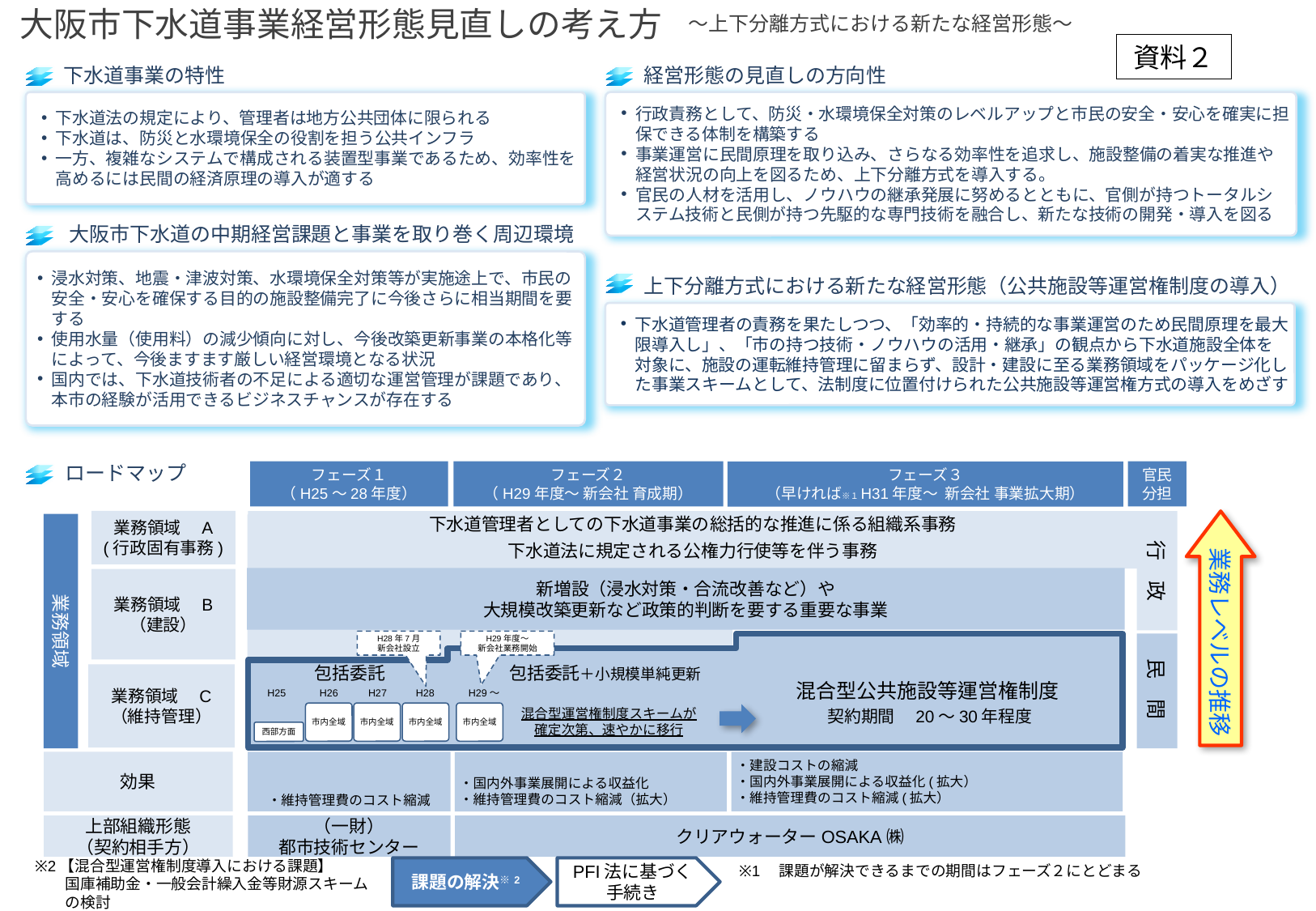

大阪市下水道事業経営形態見直しの考え方
～上下分離方式における新たな経営形態～
資料２
下水道事業の特性
経営形態の見直しの方向性

行政責務として、防災・水環境保全対策のレベルアップと市民の安全・安心を確実に担保できる体制を構築する
事業運営に民間原理を取り込み、さらなる効率性を追求し、施設整備の着実な推進や経営状況の向上を図るため、上下分離方式を導入する。
官民の人材を活用し、ノウハウの継承発展に努めるとともに、官側が持つトータルシステム技術と民側が持つ先駆的な専門技術を融合し、新たな技術の開発・導入を図る
下水道法の規定により、管理者は地方公共団体に限られる
下水道は、防災と水環境保全の役割を担う公共インフラ
一方、複雑なシステムで構成される装置型事業であるため、効率性を高めるには民間の経済原理の導入が適する
大阪市下水道の中期経営課題と事業を取り巻く周辺環境

浸水対策、地震・津波対策、水環境保全対策等が実施途上で、市民の安全・安心を確保する目的の施設整備完了に今後さらに相当期間を要する
使用水量（使用料）の減少傾向に対し、今後改築更新事業の本格化等によって、今後ますます厳しい経営環境となる状況
国内では、下水道技術者の不足による適切な運営管理が課題であり、本市の経験が活用できるビジネスチャンスが存在する
上下分離方式における新たな経営形態（公共施設等運営権制度の導入）

下水道管理者の責務を果たしつつ、「効率的・持続的な事業運営のため民間原理を最大限導入し」、「市の持つ技術・ノウハウの活用・継承」の観点から下水道施設全体を対象に、施設の運転維持管理に留まらず、設計・建設に至る業務領域をパッケージ化した事業スキームとして、法制度に位置付けられた公共施設等運営権方式の導入をめざす
ロードマップ
フェーズ１
（H25～28年度）
フェーズ２
（H29年度～ 新会社 育成期）
官民
分担
フェーズ３
（早ければ※１H31年度～  新会社 事業拡大期）

業務領域　A
(行政固有事務)
下水道管理者としての下水道事業の総括的な推進に係る組織系事務
下水道法に規定される公権力行使等を伴う事務

行　政
業務レベルの推移
業務領域

新増設（浸水対策・合流改善など）や
大規模改築更新など政策的判断を要する重要な事業
業務領域　B
（建設）
H28年7月
新会社設立
H29年度～
新会社業務開始

　民　間

混合型公共施設等運営権制度

包括委託＋小規模単純更新
業務領域　C
（維持管理）
包括委託
H25
H26
H27
H28
H29～
契約期間　20～30年程度
市内全域
市内全域
市内全域
市内全域
混合型運営権制度スキームが
確定次第、速やかに移行

西部方面
効果

・維持管理費のコスト縮減
・建設コストの縮減
・国内外事業展開による収益化(拡大）
・維持管理費のコスト縮減(拡大）

・国内外事業展開による収益化
・維持管理費のコスト縮減（拡大）
上部組織形態
（契約相手方）
（一財）
都市技術センター
クリアウォーターOSAKA㈱
※2【混合型運営権制度導入における課題】
　　国庫補助金・一般会計繰入金等財源スキーム
　　の検討
※1　課題が解決できるまでの期間はフェーズ２にとどまる
課題の解決※2
PFI法に基づく手続き